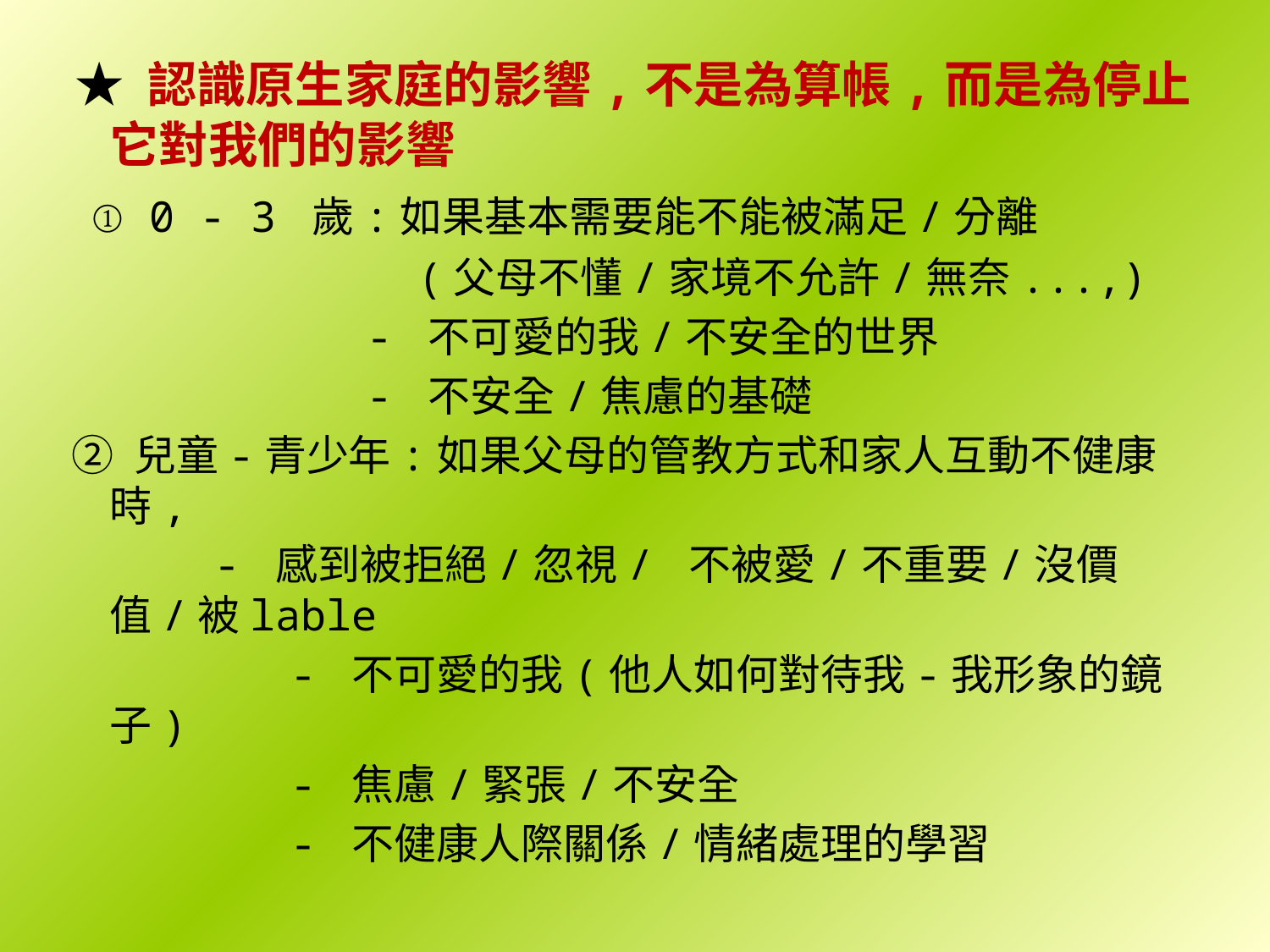

★ 認識原生家庭的影響,不是為算帳,而是為停止它對我們的影響
 ① 0 - 3 歲:如果基本需要能不能被滿足/分離
              (父母不懂/家境不允許/無奈...,)
            - 不可愛的我/不安全的世界
            - 不安全/焦慮的基礎
 ② 兒童-青少年:如果父母的管教方式和家人互動不健康時,
      - 感到被拒絕/忽視/ 不被愛/不重要/沒價值/被lable
         - 不可愛的我(他人如何對待我-我形象的鏡子)
         - 焦慮/緊張/不安全
         - 不健康人際關係/情緒處理的學習

③有些真的經歷過創傷,或目睹傷害(不在我們今天的範圍內)